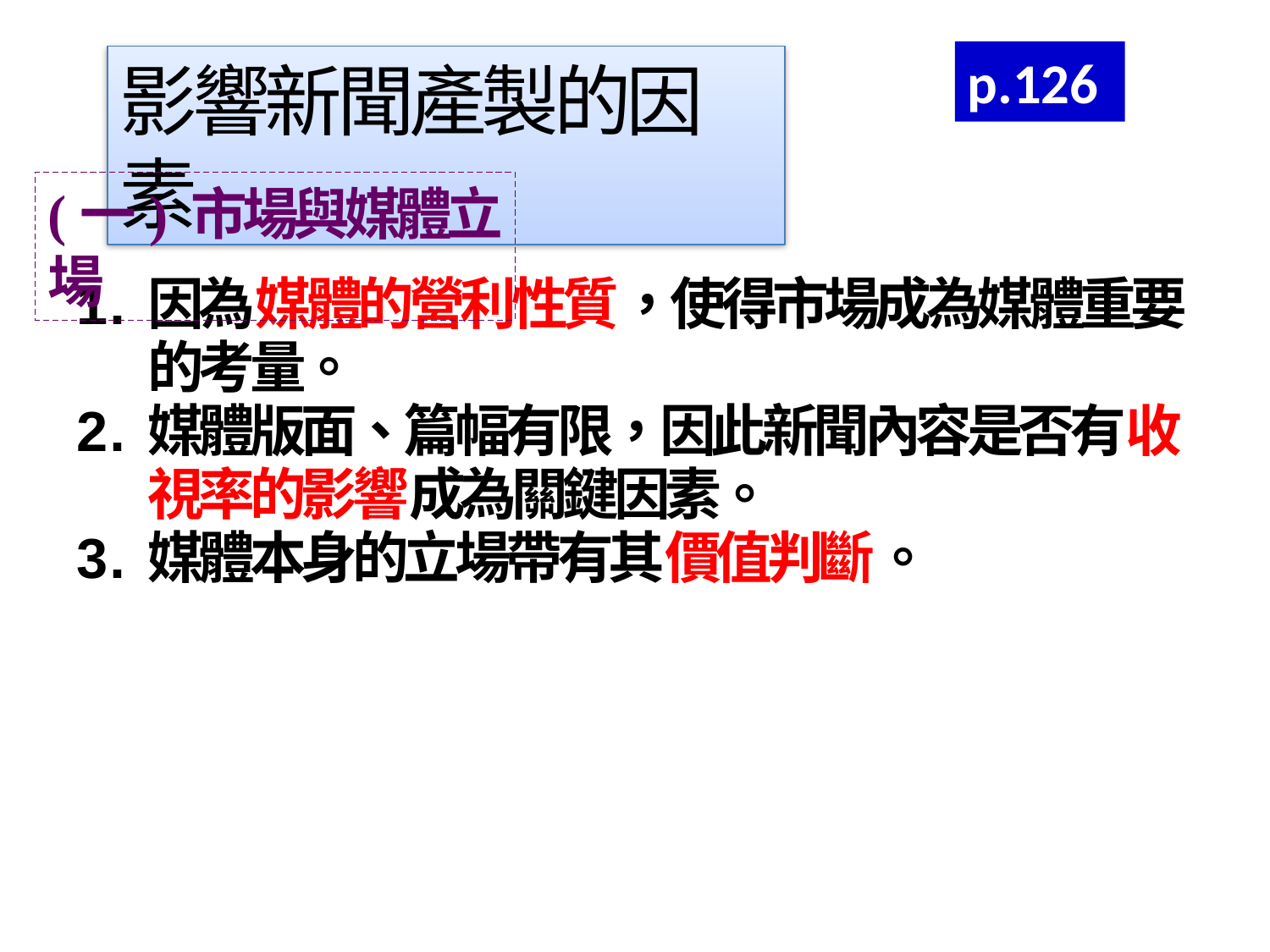

p.126
影響新聞產製的因素
(一) 市場與媒體立場
因為媒體的營利性質，使得市場成為媒體重要的考量。
媒體版面、篇幅有限，因此新聞內容是否有收視率的影響成為關鍵因素。
媒體本身的立場帶有其價值判斷。